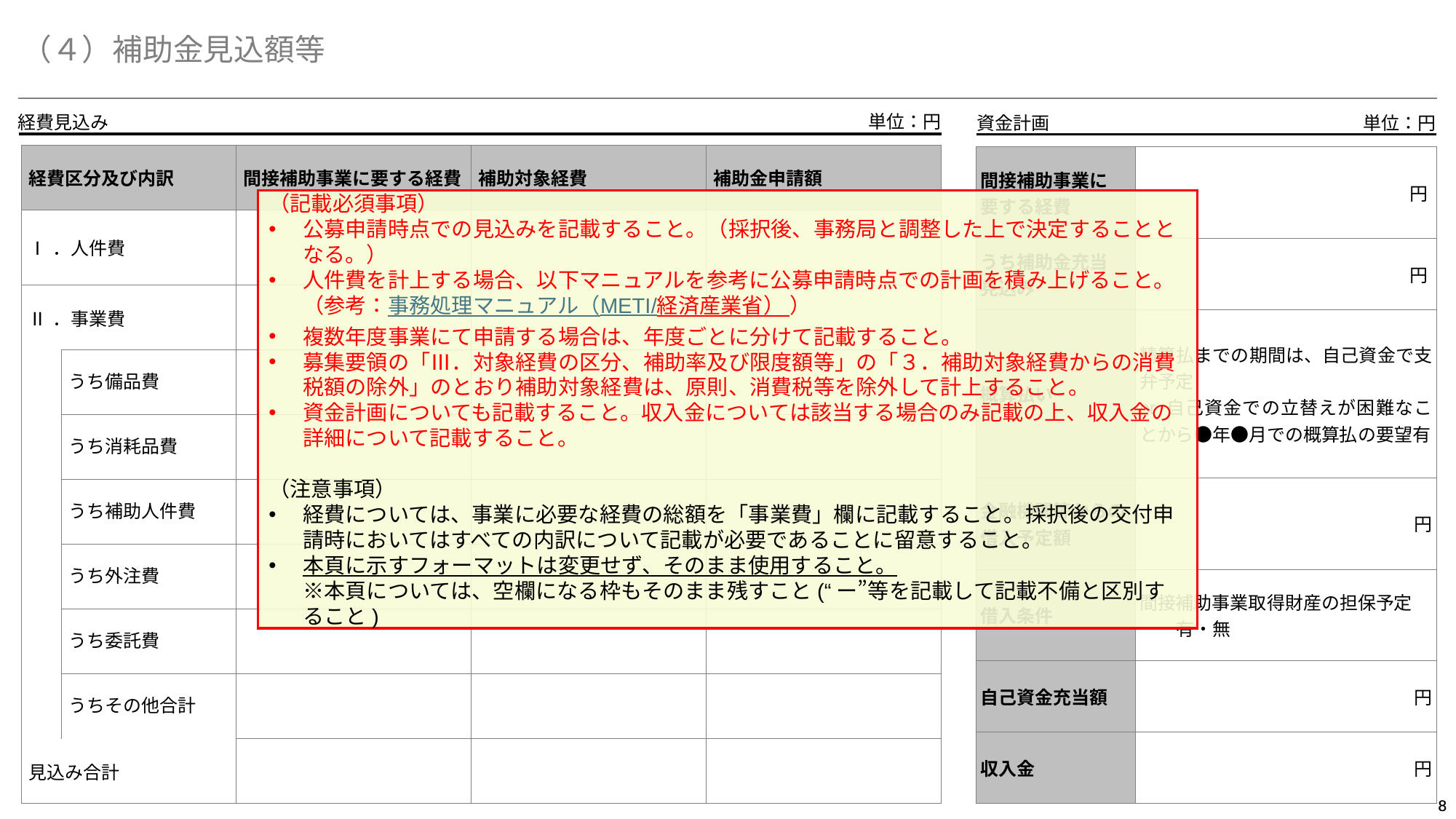

（４）補助金見込額等
単位：円
経費見込み
資金計画
単位：円
| 経費区分及び内訳 |  | 間接補助事業に要する経費 | 補助対象経費 | 補助金申請額 |
| --- | --- | --- | --- | --- |
| Ⅰ．人件費 |  |  |  |  |
| Ⅱ．事業費 |  |  |  |  |
|  | うち備品費 |  |  |  |
|  | うち消耗品費 |  |  |  |
|  | うち補助人件費 |  |  |  |
|  | うち外注費 |  |  |  |
|  | うち委託費 |  |  |  |
|  | うちその他合計 |  |  |  |
| 見込み合計 |  |  |  |  |
| 間接補助事業に 要する経費 | 円 |
| --- | --- |
| うち補助金充当 見込み | 円 |
| 概算払い | 精算払までの期間は、自己資金で支弁予定 or 自己資金での立替えが困難なことから●年●月での概算払の要望有 |
| 金融機関等からの 借入予定額 | 円 |
| 借入条件 | 間接補助事業取得財産の担保予定　　　有・無 |
| 自己資金充当額 | 円 |
| 収入金 | 円 |
（記載必須事項）
公募申請時点での見込みを記載すること。（採択後、事務局と調整した上で決定することとなる。）
人件費を計上する場合、以下マニュアルを参考に公募申請時点での計画を積み上げること。
（参考：事務処理マニュアル（METI/経済産業省） ）
複数年度事業にて申請する場合は、年度ごとに分けて記載すること。
募集要領の「Ⅲ．対象経費の区分、補助率及び限度額等」の「３．補助対象経費からの消費税額の除外」のとおり補助対象経費は、原則、消費税等を除外して計上すること。
資金計画についても記載すること。収入金については該当する場合のみ記載の上、収入金の詳細について記載すること。

（注意事項）
経費については、事業に必要な経費の総額を「事業費」欄に記載すること。採択後の交付申請時においてはすべての内訳について記載が必要であることに留意すること。
本頁に示すフォーマットは変更せず、そのまま使用すること。
※本頁については、空欄になる枠もそのまま残すこと(“ー”等を記載して記載不備と区別すること)